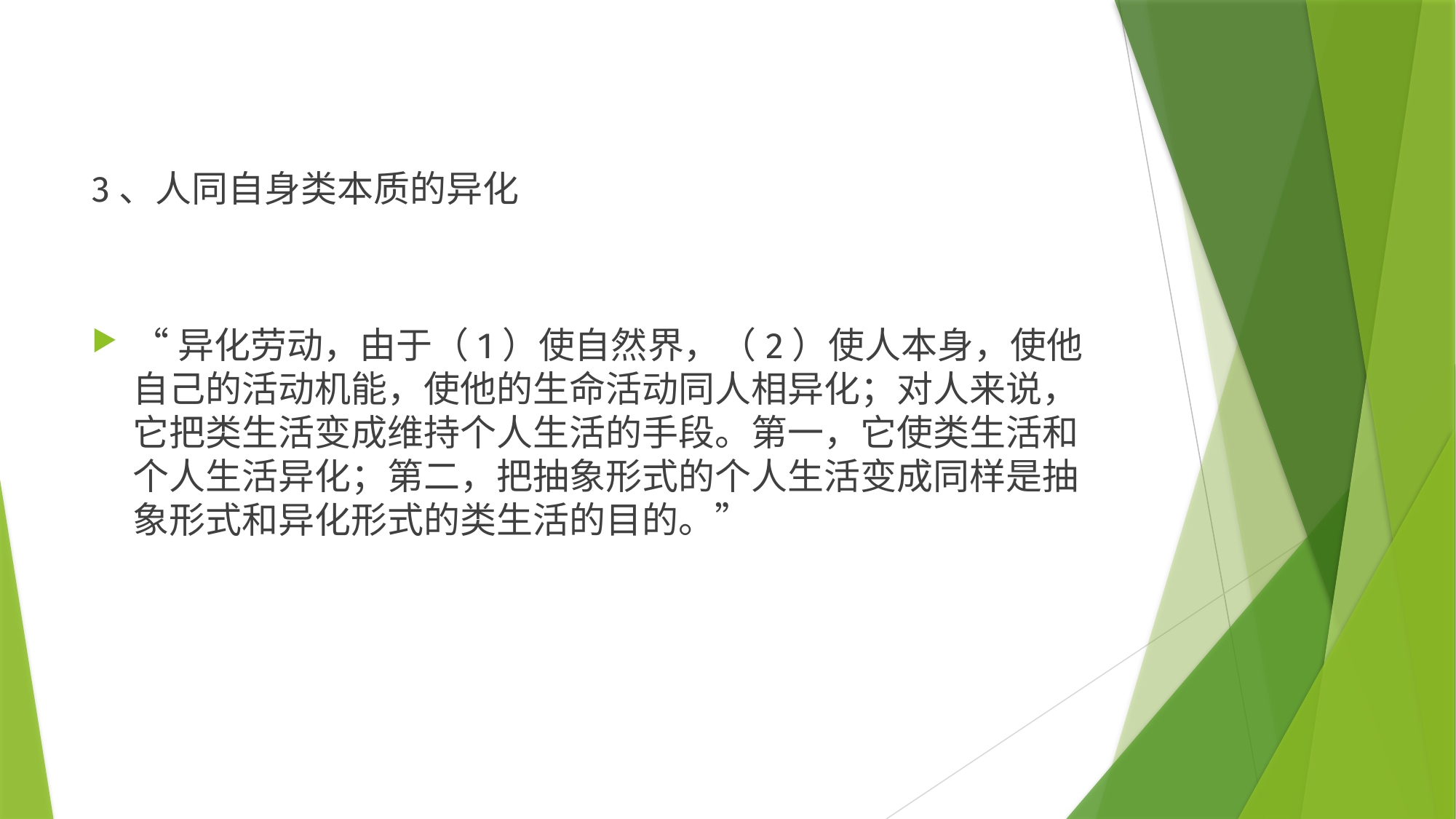

# 3、人同自身类本质的异化

“异化劳动，由于（1）使自然界，（2）使人本身，使他自己的活动机能，使他的生命活动同人相异化；对人来说，它把类生活变成维持个人生活的手段。第一，它使类生活和个人生活异化；第二，把抽象形式的个人生活变成同样是抽象形式和异化形式的类生活的目的。”